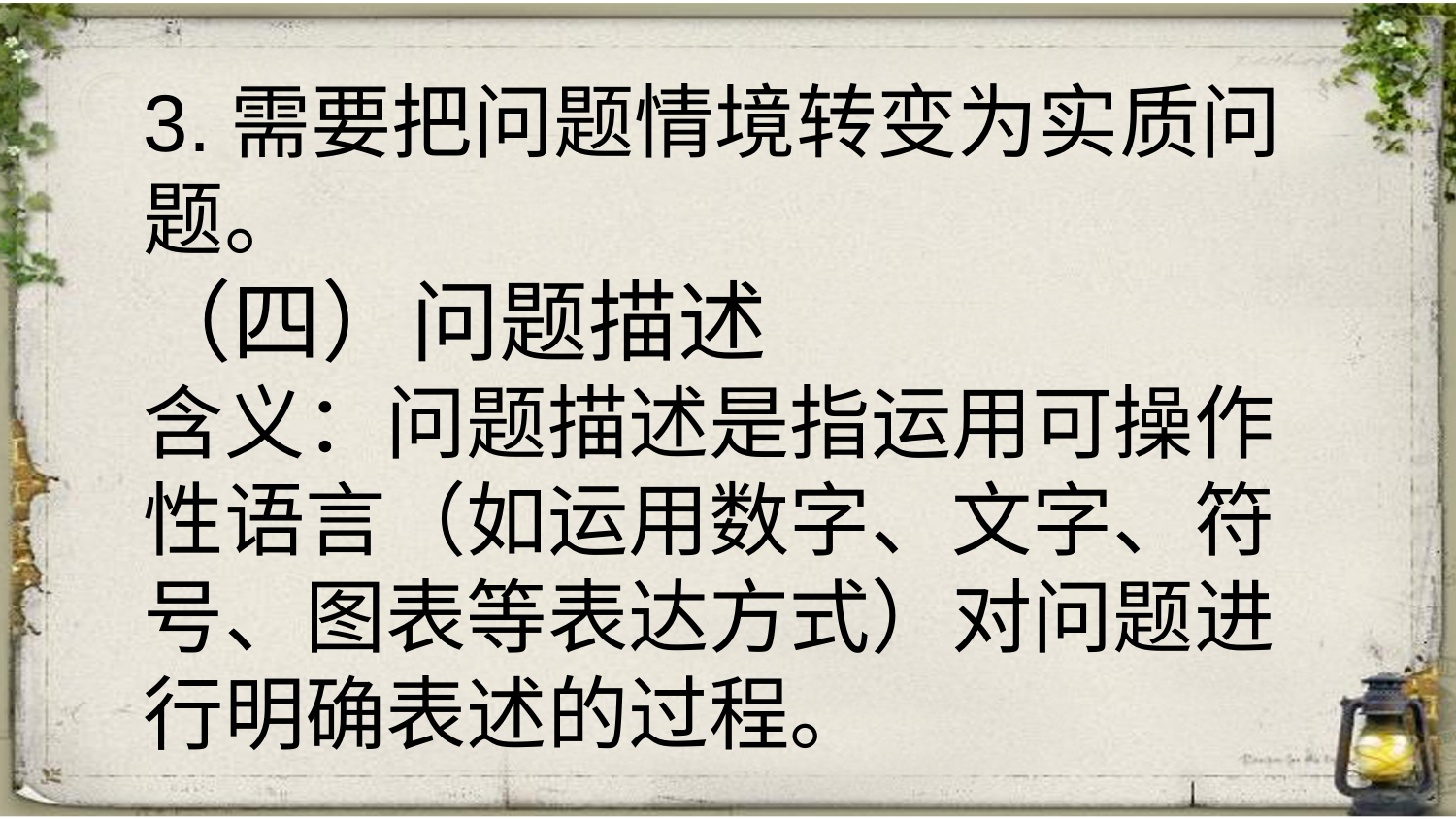

3.需要把问题情境转变为实质问题。
（四）问题描述
含义：问题描述是指运用可操作性语言（如运用数字、文字、符号、图表等表达方式）对问题进行明确表述的过程。